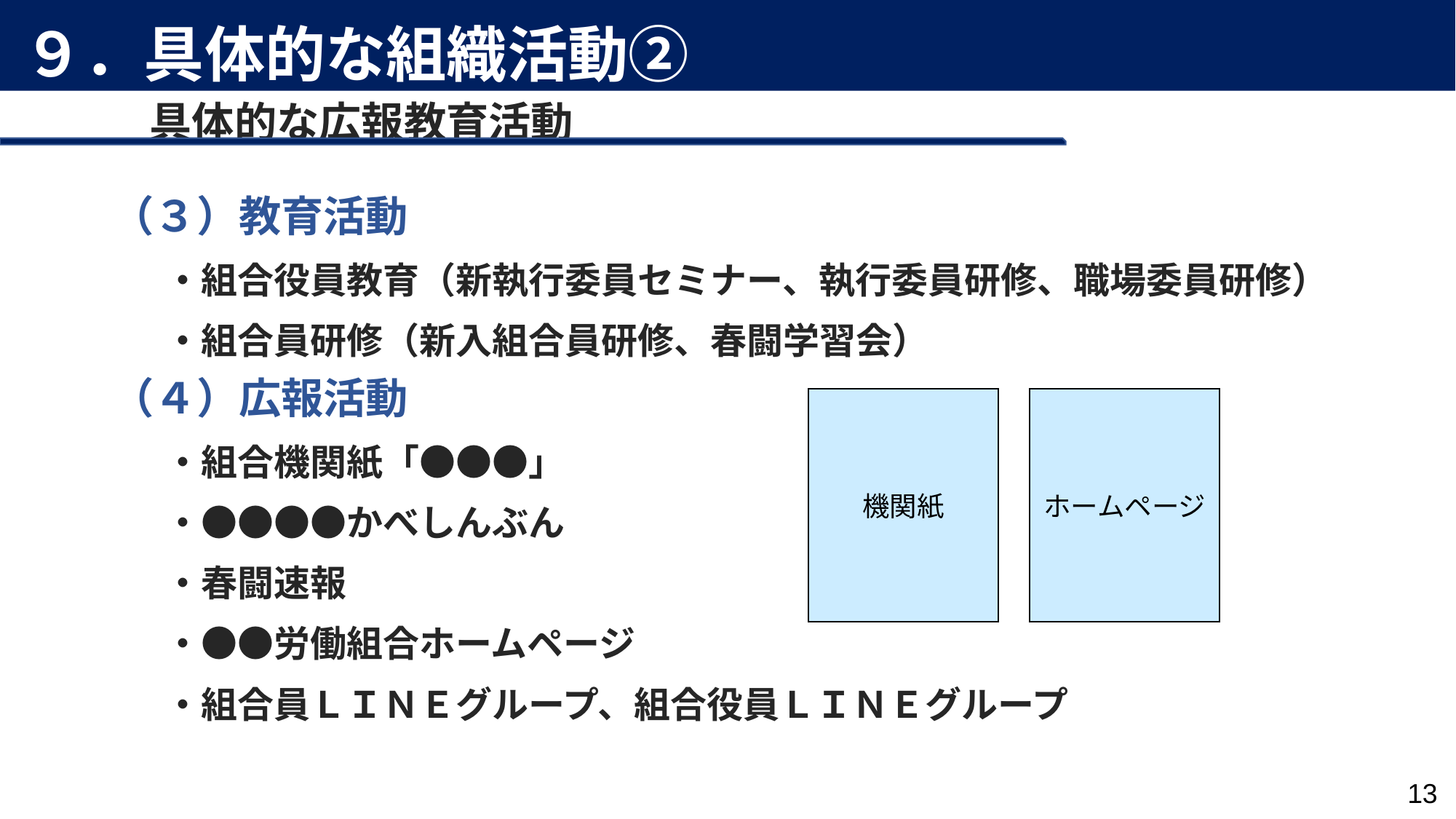

９．具体的な組織活動②
具体的な広報教育活動

（３）教育活動
・組合役員教育（新執行委員セミナー、執行委員研修、職場委員研修）
・組合員研修（新入組合員研修、春闘学習会）
（４）広報活動
・組合機関紙「●●●」
・●●●●かべしんぶん
・春闘速報
・●●労働組合ホームページ
・組合員ＬＩＮＥグループ、組合役員ＬＩＮＥグループ
機関紙
ホームページ
13